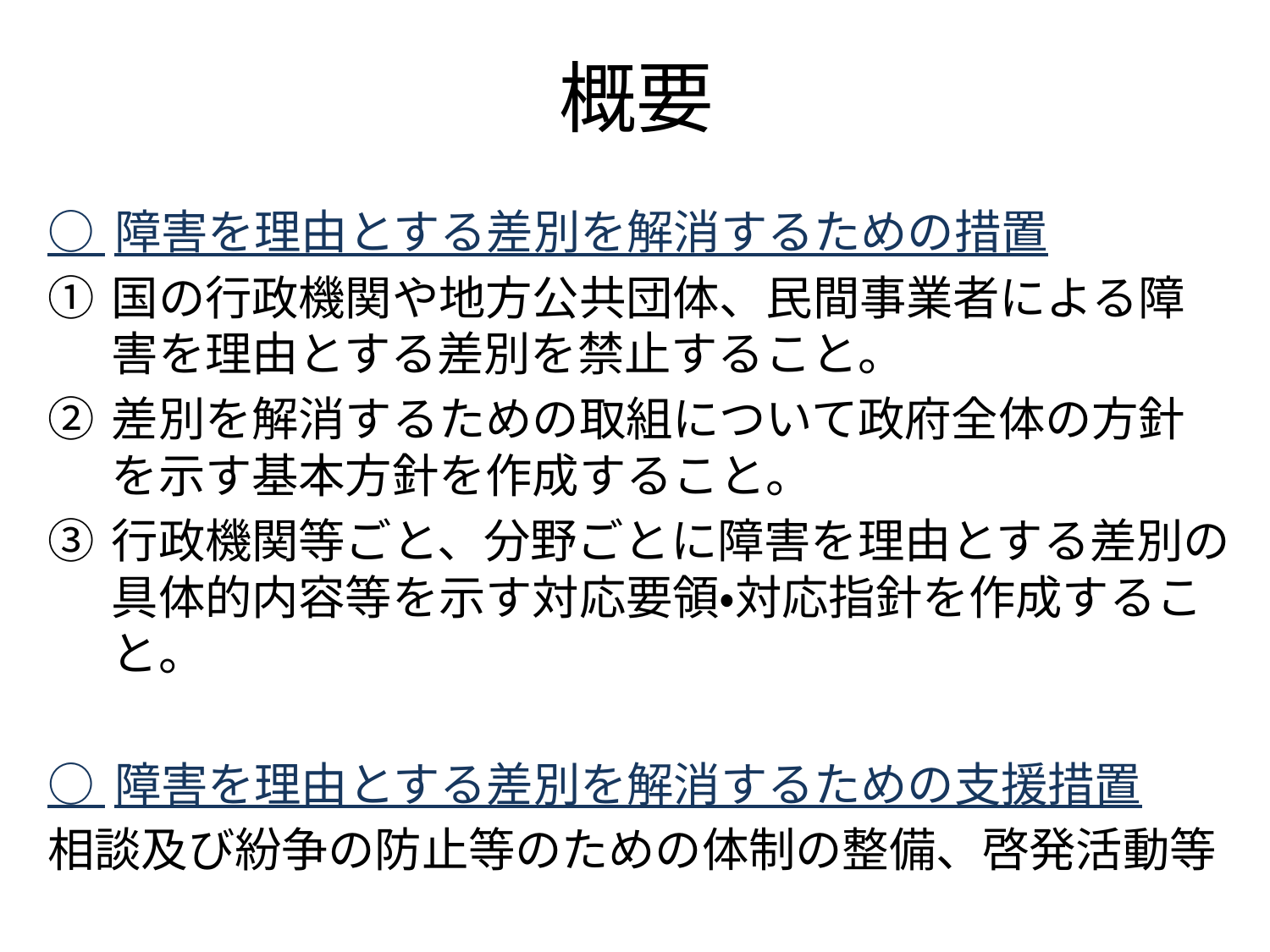

# 概要
○ 障害を理由とする差別を解消するための措置
国の行政機関や地方公共団体、民間事業者による障害を理由とする差別を禁止すること。
差別を解消するための取組について政府全体の方針を示す基本方針を作成すること。
行政機関等ごと、分野ごとに障害を理由とする差別の具体的内容等を示す対応要領・対応指針を作成すること。

○ 障害を理由とする差別を解消するための支援措置
相談及び紛争の防止等のための体制の整備、啓発活動等